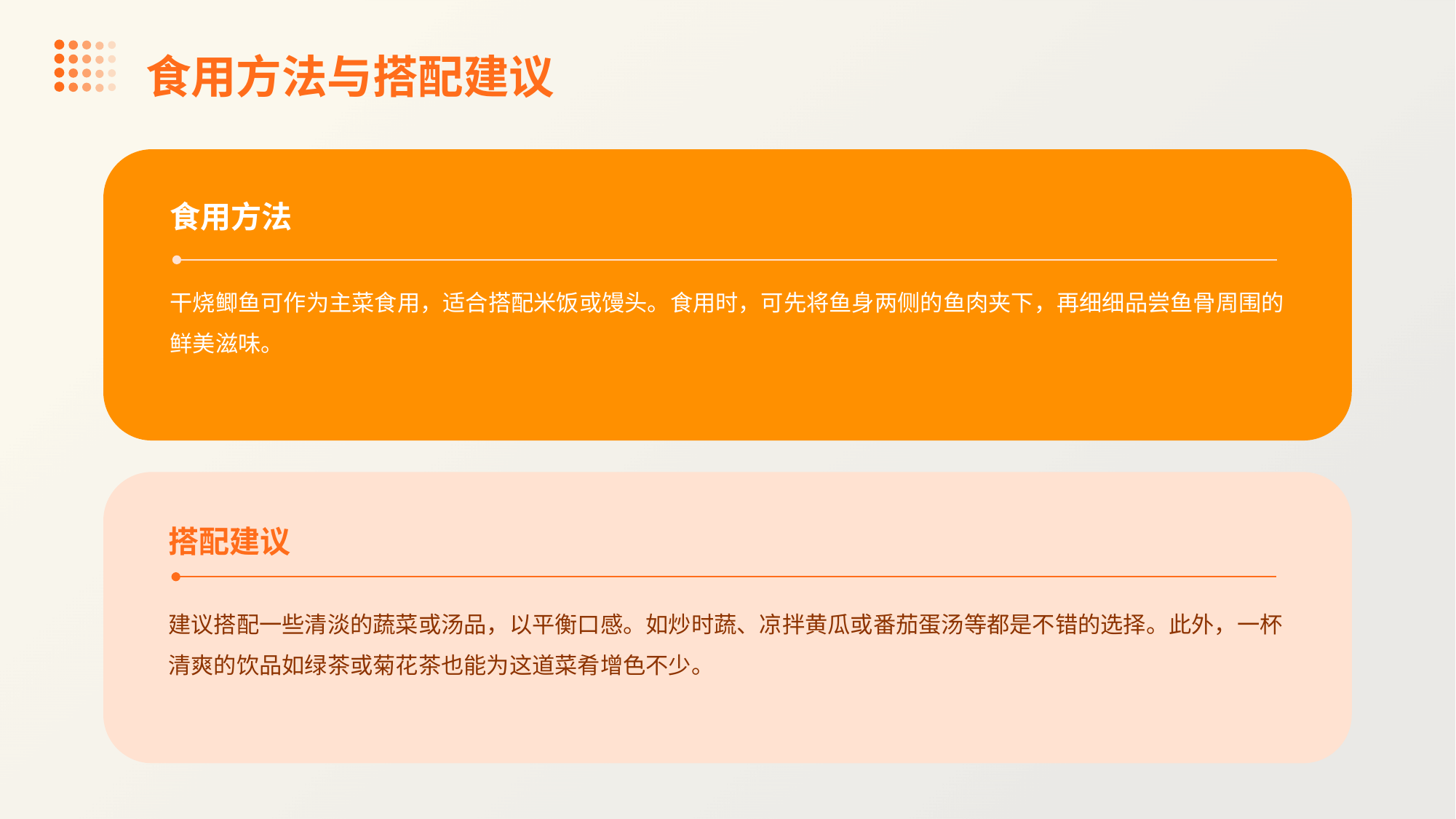

食用方法与搭配建议

食用方法
干烧鲫鱼可作为主菜食用，适合搭配米饭或馒头。食用时，可先将鱼身两侧的鱼肉夹下，再细细品尝鱼骨周围的鲜美滋味。

搭配建议
建议搭配一些清淡的蔬菜或汤品，以平衡口感。如炒时蔬、凉拌黄瓜或番茄蛋汤等都是不错的选择。此外，一杯清爽的饮品如绿茶或菊花茶也能为这道菜肴增色不少。